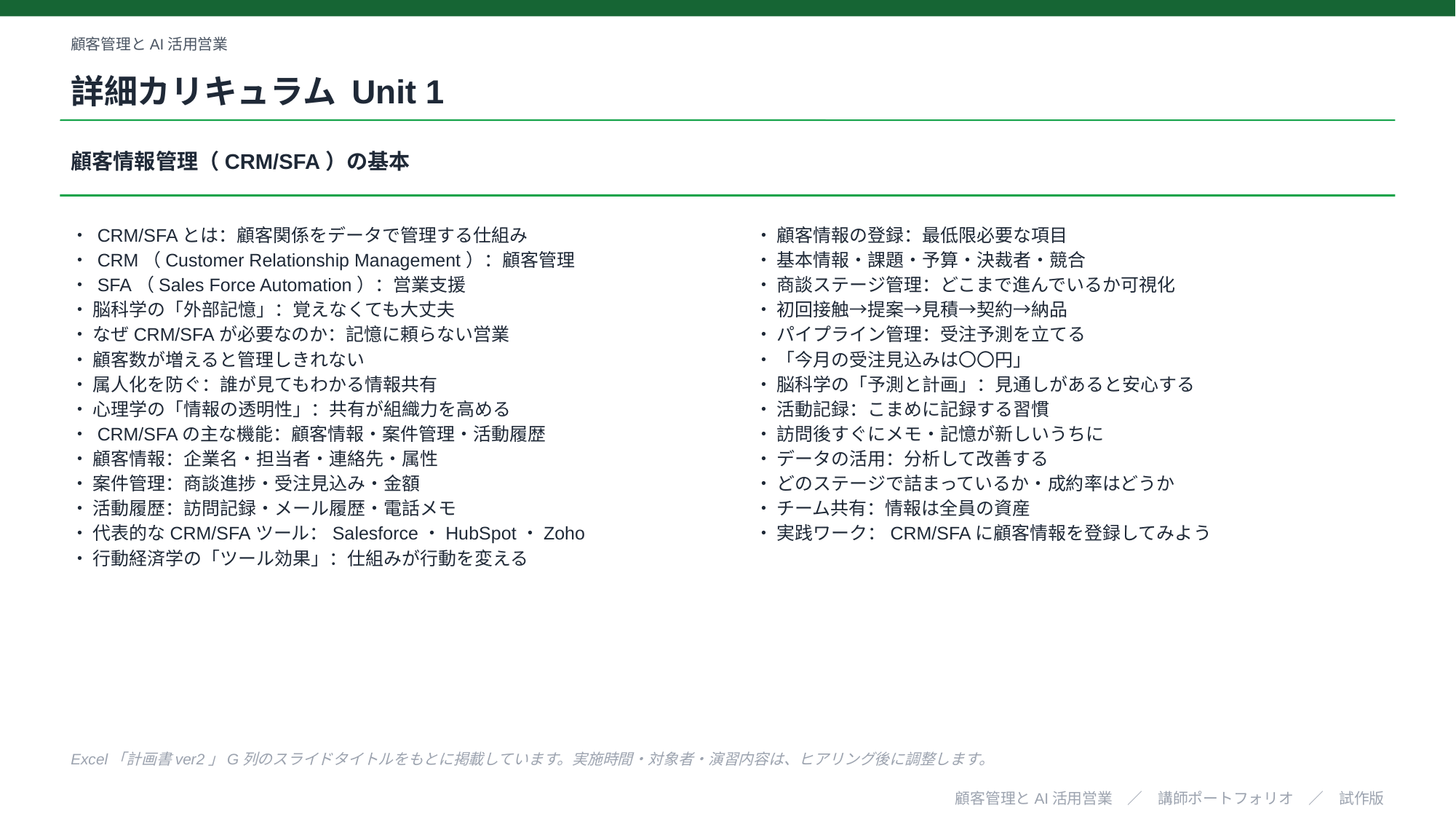

顧客管理とAI活用営業
詳細カリキュラム Unit 1

顧客情報管理（CRM/SFA）の基本

・ CRM/SFAとは：顧客関係をデータで管理する仕組み
・ CRM（Customer Relationship Management）：顧客管理
・ SFA（Sales Force Automation）：営業支援
・ 脳科学の「外部記憶」：覚えなくても大丈夫
・ なぜCRM/SFAが必要なのか：記憶に頼らない営業
・ 顧客数が増えると管理しきれない
・ 属人化を防ぐ：誰が見てもわかる情報共有
・ 心理学の「情報の透明性」：共有が組織力を高める
・ CRM/SFAの主な機能：顧客情報・案件管理・活動履歴
・ 顧客情報：企業名・担当者・連絡先・属性
・ 案件管理：商談進捗・受注見込み・金額
・ 活動履歴：訪問記録・メール履歴・電話メモ
・ 代表的なCRM/SFAツール：Salesforce・HubSpot・Zoho
・ 行動経済学の「ツール効果」：仕組みが行動を変える
・ 顧客情報の登録：最低限必要な項目
・ 基本情報・課題・予算・決裁者・競合
・ 商談ステージ管理：どこまで進んでいるか可視化
・ 初回接触→提案→見積→契約→納品
・ パイプライン管理：受注予測を立てる
・ 「今月の受注見込みは〇〇円」
・ 脳科学の「予測と計画」：見通しがあると安心する
・ 活動記録：こまめに記録する習慣
・ 訪問後すぐにメモ・記憶が新しいうちに
・ データの活用：分析して改善する
・ どのステージで詰まっているか・成約率はどうか
・ チーム共有：情報は全員の資産
・ 実践ワーク：CRM/SFAに顧客情報を登録してみよう
Excel「計画書ver2」G列のスライドタイトルをもとに掲載しています。実施時間・対象者・演習内容は、ヒアリング後に調整します。
顧客管理とAI活用営業　／　講師ポートフォリオ　／　試作版